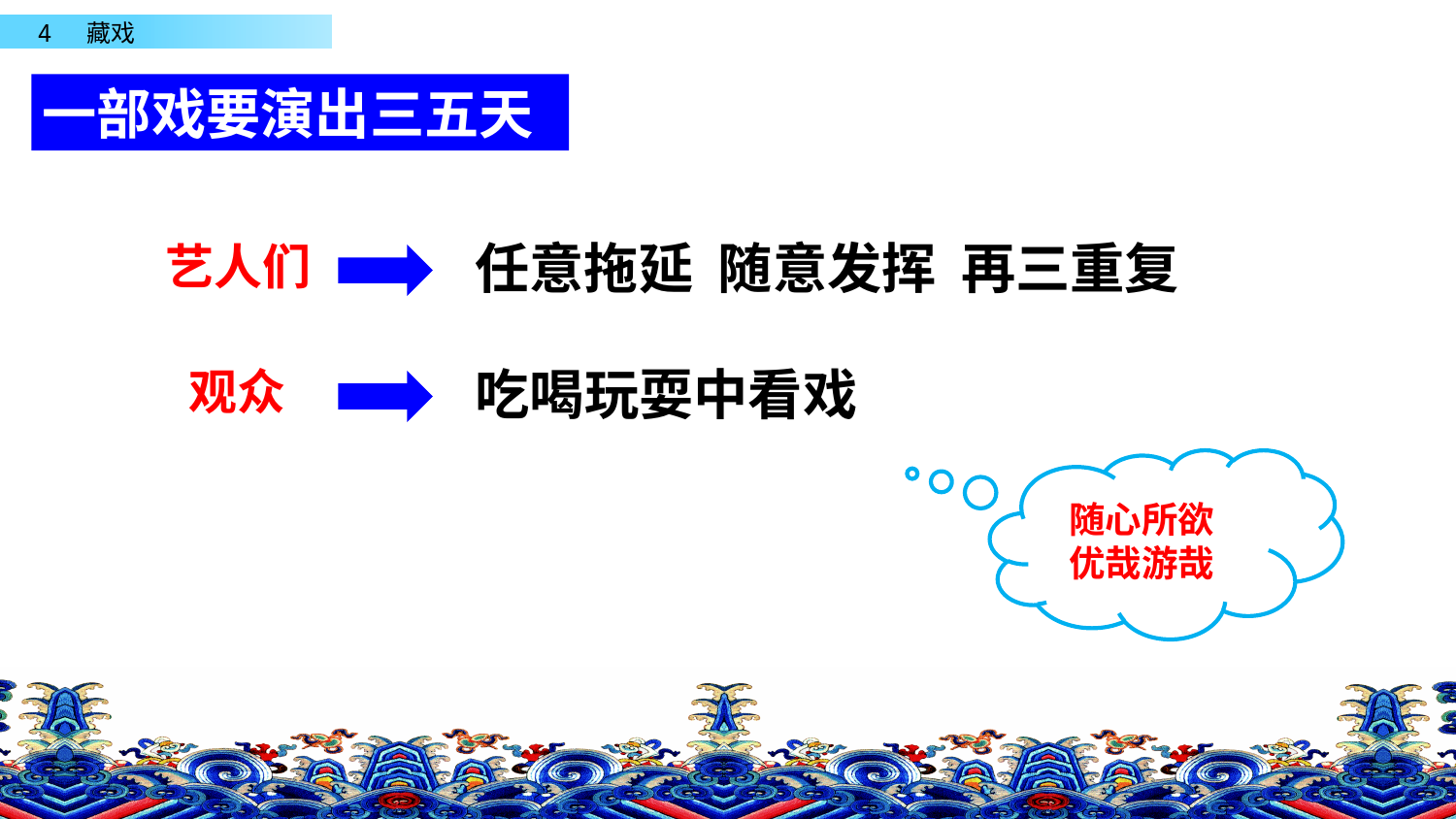

一部戏要演出三五天
任意拖延  随意发挥  再三重复
艺人们

吃喝玩耍中看戏
观众

  随心所欲
  优哉游哉